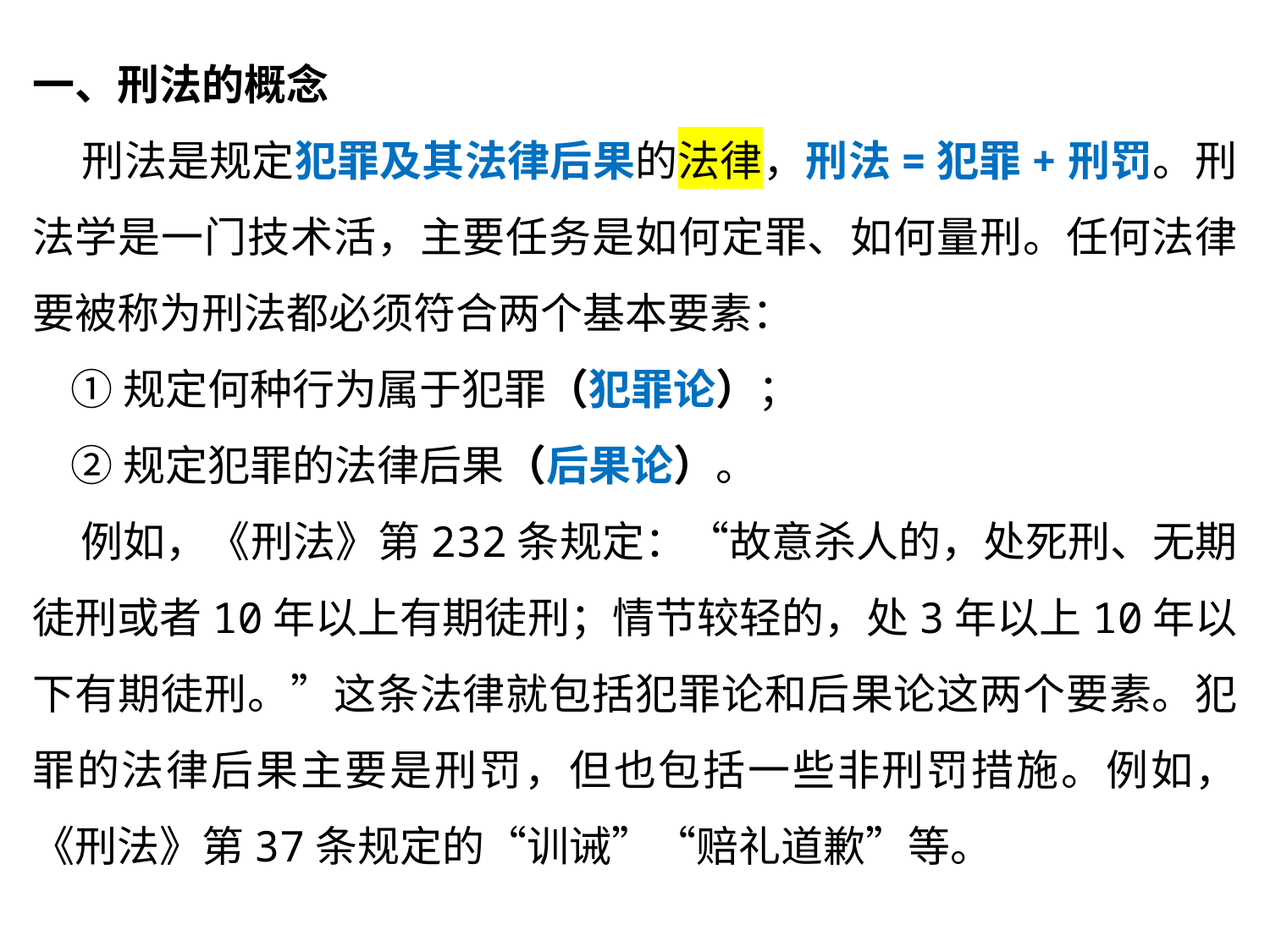

一、刑法的概念
    刑法是规定犯罪及其法律后果的法律，刑法=犯罪+刑罚。刑法学是一门技术活，主要任务是如何定罪、如何量刑。任何法律要被称为刑法都必须符合两个基本要素：
    ①规定何种行为属于犯罪（犯罪论）；
    ②规定犯罪的法律后果（后果论）。
    例如，《刑法》第232条规定：“故意杀人的，处死刑、无期徒刑或者10年以上有期徒刑；情节较轻的，处3年以上10年以下有期徒刑。”这条法律就包括犯罪论和后果论这两个要素。犯罪的法律后果主要是刑罚，但也包括一些非刑罚措施。例如，《刑法》第37条规定的“训诫”“赔礼道歉”等。